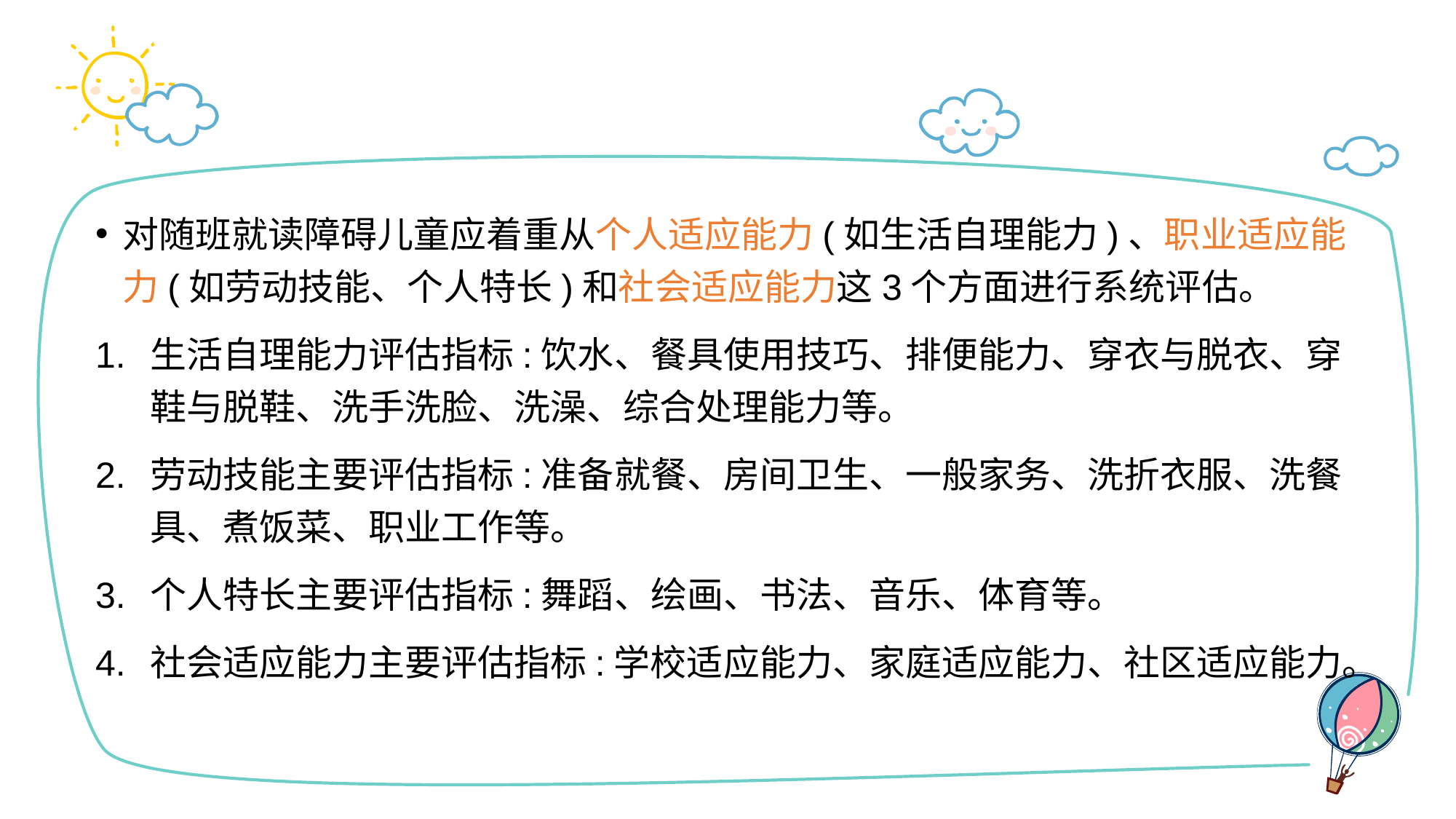

#
对随班就读障碍儿童应着重从个人适应能力(如生活自理能力)、职业适应能力(如劳动技能、个人特长)和社会适应能力这3个方面进行系统评估。
生活自理能力评估指标:饮水、餐具使用技巧、排便能力、穿衣与脱衣、穿鞋与脱鞋、洗手洗脸、洗澡、综合处理能力等。
劳动技能主要评估指标:准备就餐、房间卫生、一般家务、洗折衣服、洗餐具、煮饭菜、职业工作等。
个人特长主要评估指标:舞蹈、绘画、书法、音乐、体育等。
社会适应能力主要评估指标:学校适应能力、家庭适应能力、社区适应能力。